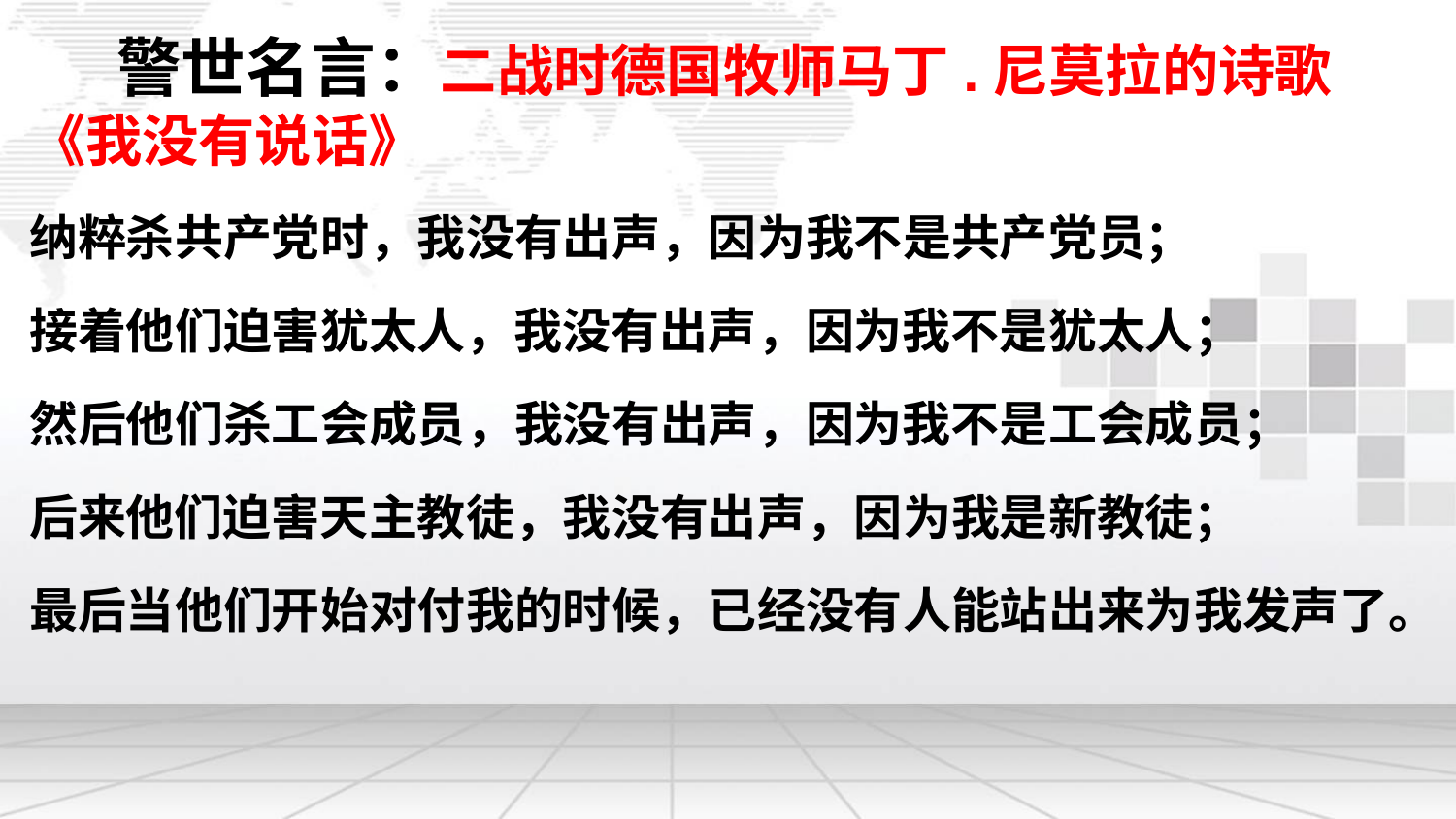

警世名言：二战时德国牧师马丁.尼莫拉的诗歌
《我没有说话》
纳粹杀共产党时，我没有出声，因为我不是共产党员；
接着他们迫害犹太人，我没有出声，因为我不是犹太人；
然后他们杀工会成员，我没有出声，因为我不是工会成员；
后来他们迫害天主教徒，我没有出声，因为我是新教徒；
最后当他们开始对付我的时候，已经没有人能站出来为我发声了。